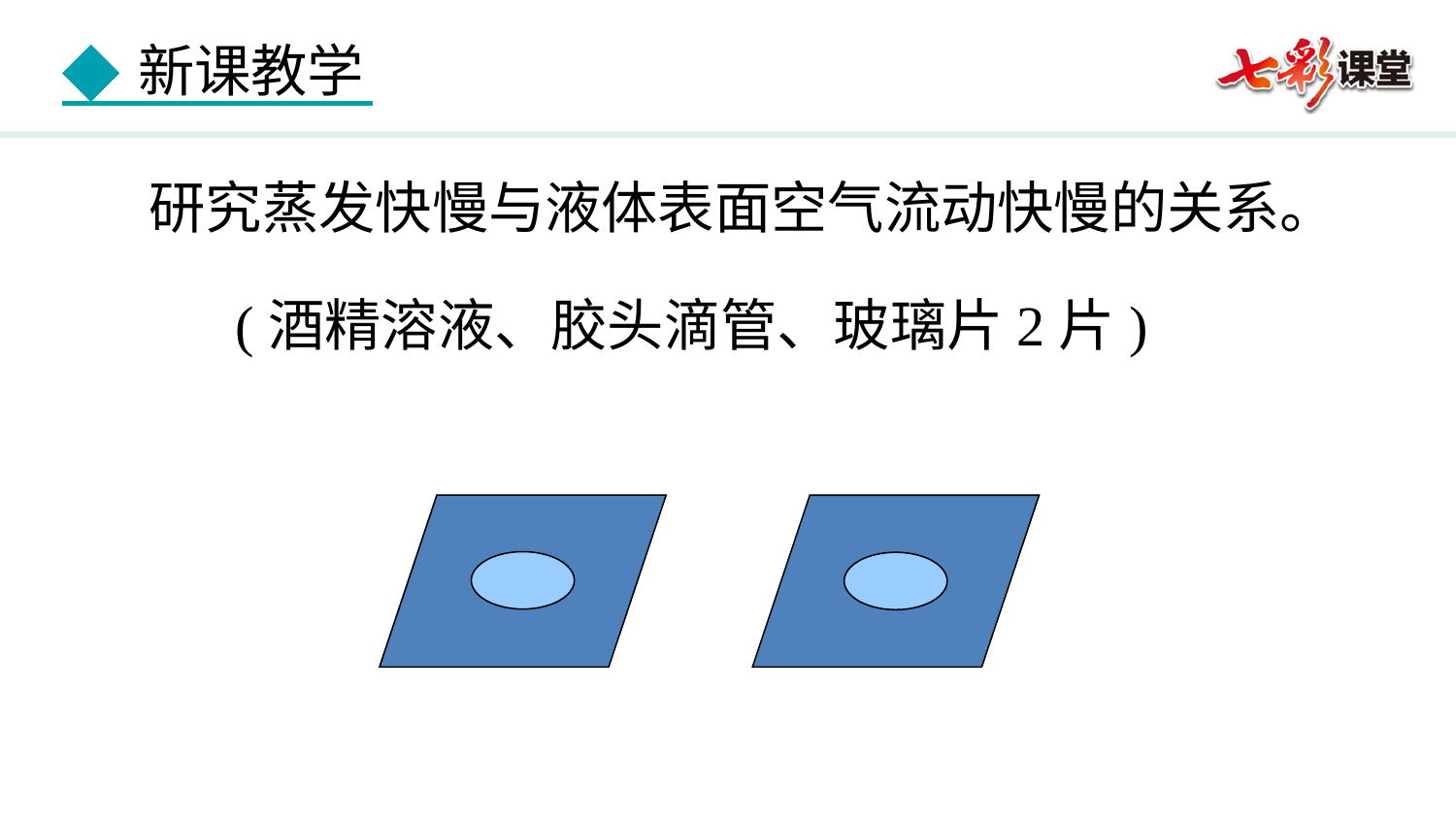

研究蒸发快慢与液体表面空气流动快慢的关系。
(酒精溶液、胶头滴管、玻璃片2片)